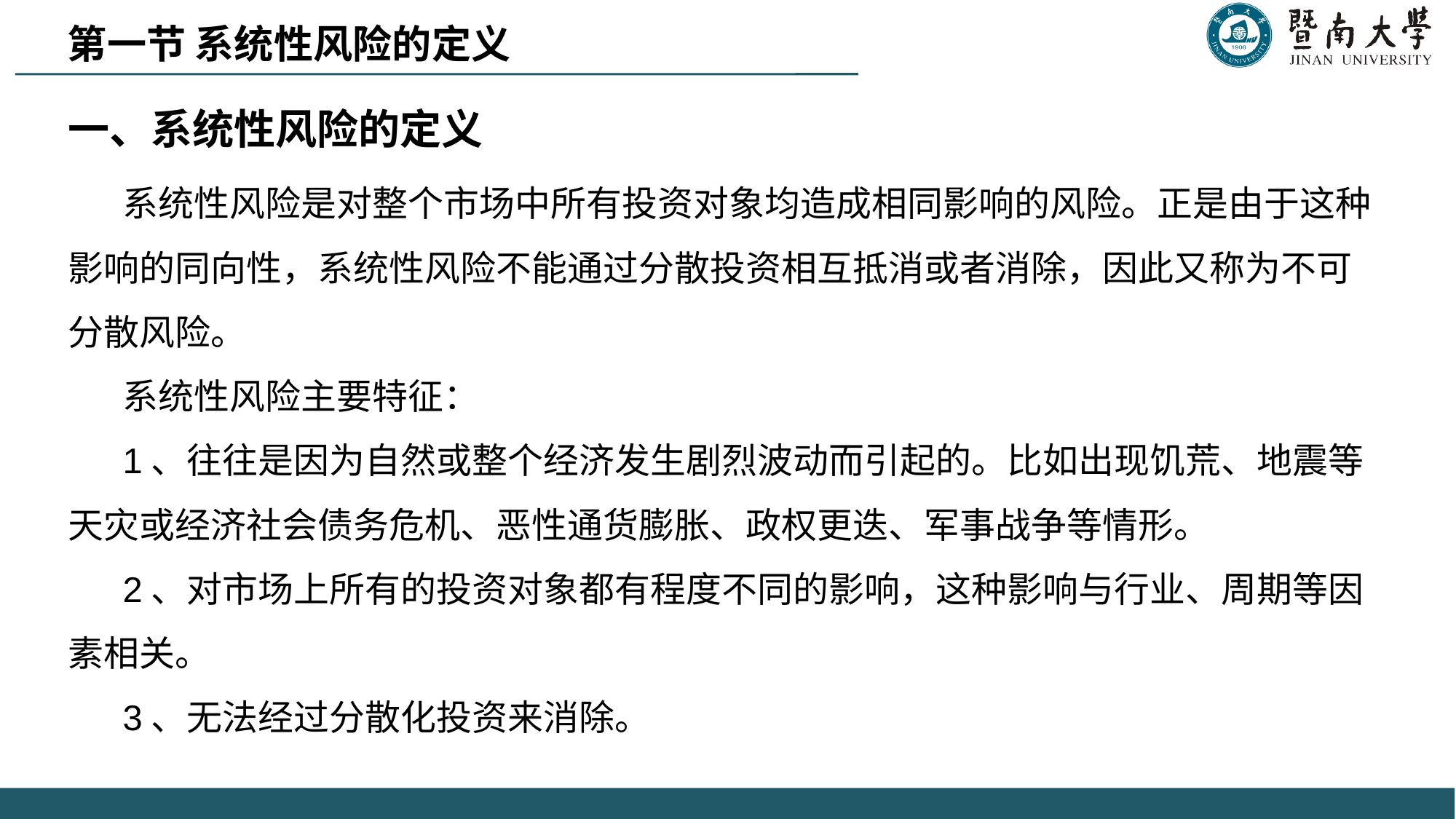

第一节 系统性风险的定义

一、系统性风险的定义
系统性风险是对整个市场中所有投资对象均造成相同影响的风险。正是由于这种影响的同向性，系统性风险不能通过分散投资相互抵消或者消除，因此又称为不可分散风险。
系统性风险主要特征：
1、往往是因为自然或整个经济发生剧烈波动而引起的。比如出现饥荒、地震等天灾或经济社会债务危机、恶性通货膨胀、政权更迭、军事战争等情形。
2、对市场上所有的投资对象都有程度不同的影响，这种影响与行业、周期等因素相关。
3、无法经过分散化投资来消除。